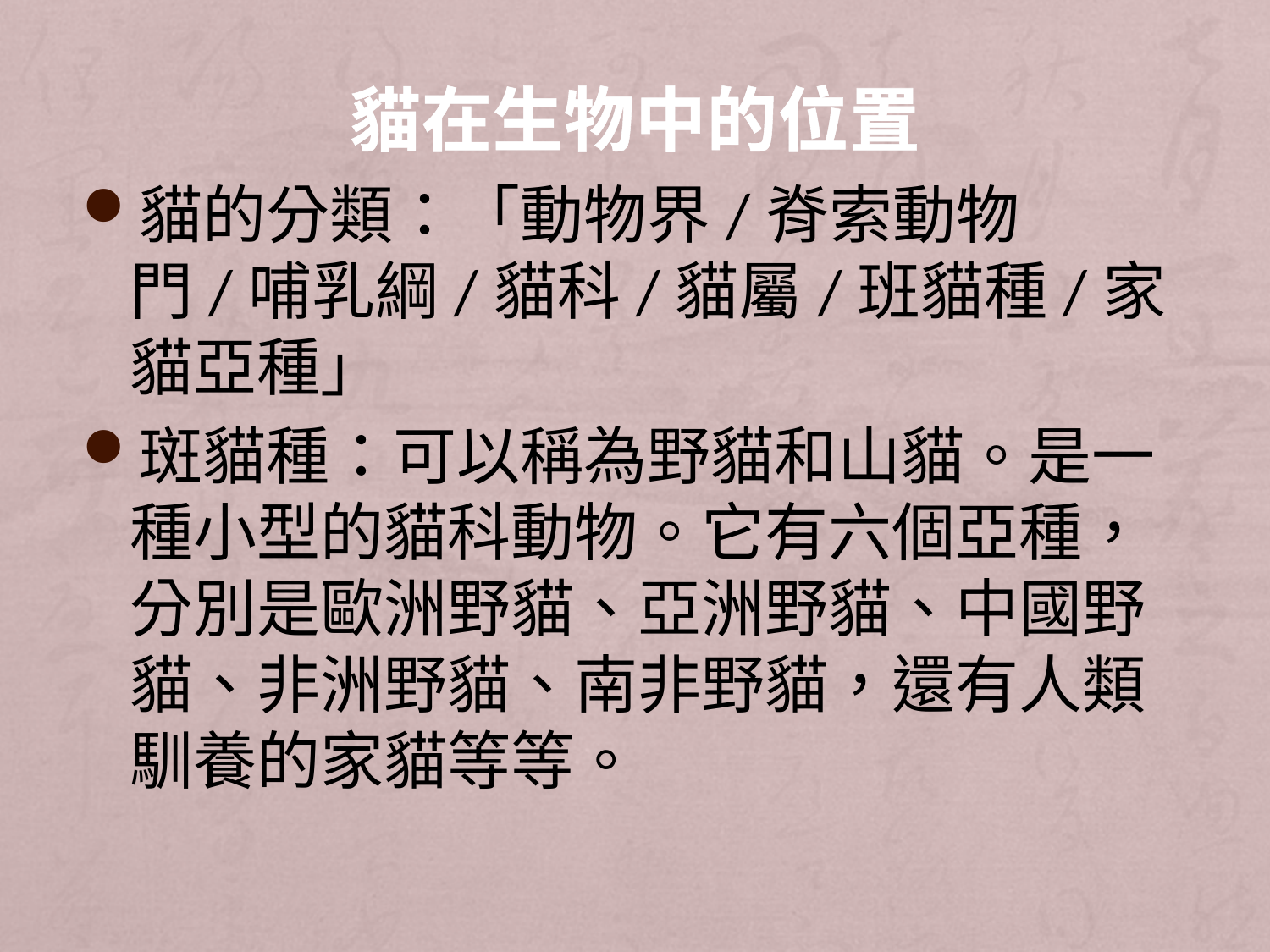

# 貓在生物中的位置
貓的分類：「動物界/脊索動物門/哺乳綱/貓科/貓屬/班貓種/家貓亞種」
斑貓種：可以稱為野貓和山貓。是一種小型的貓科動物。它有六個亞種，分別是歐洲野貓、亞洲野貓、中國野貓、非洲野貓、南非野貓，還有人類馴養的家貓等等。